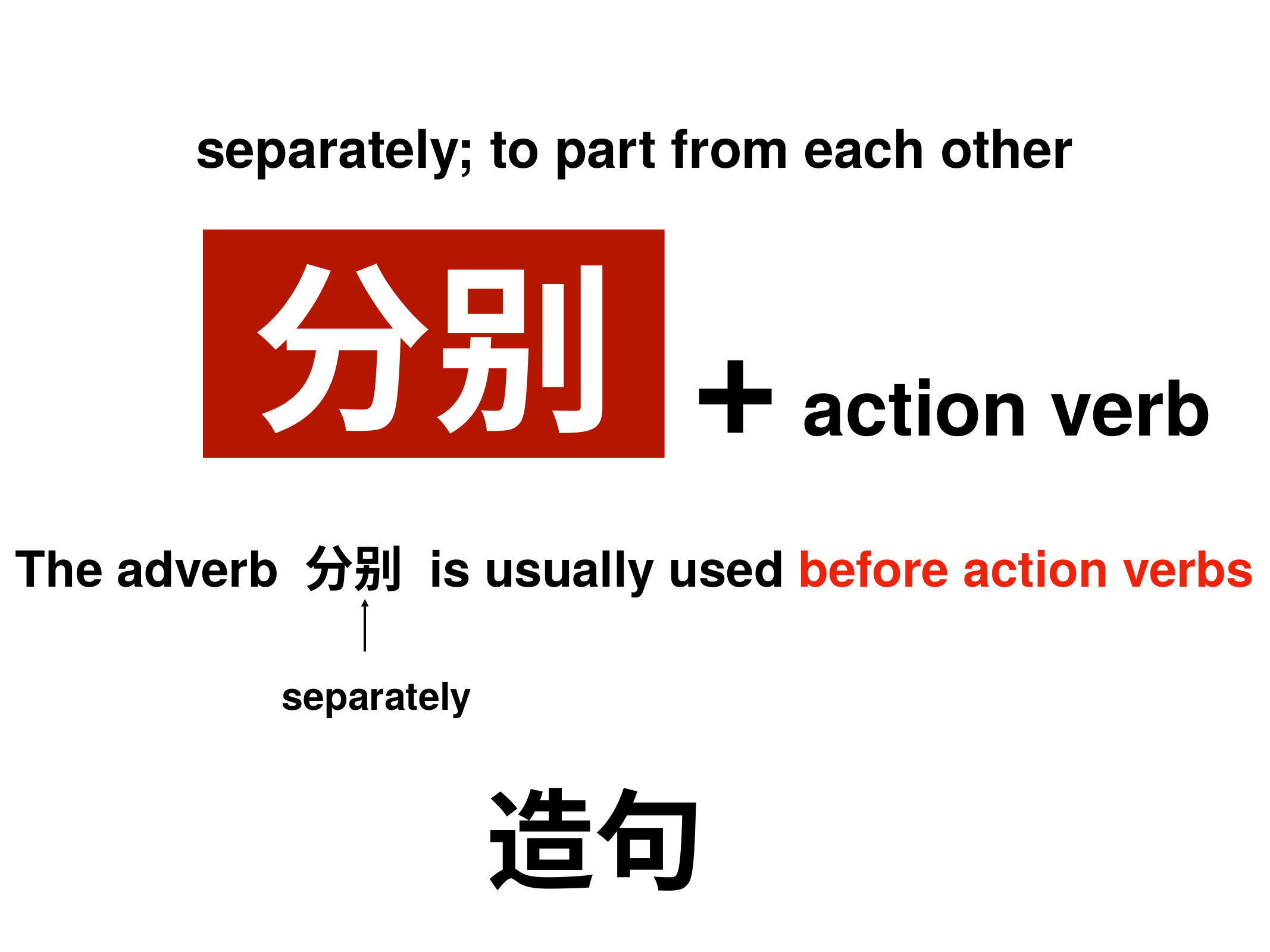

separately; to part from each other
分别
+ action verb
The adverb 分别 is usually used before action verbs

separately
造句